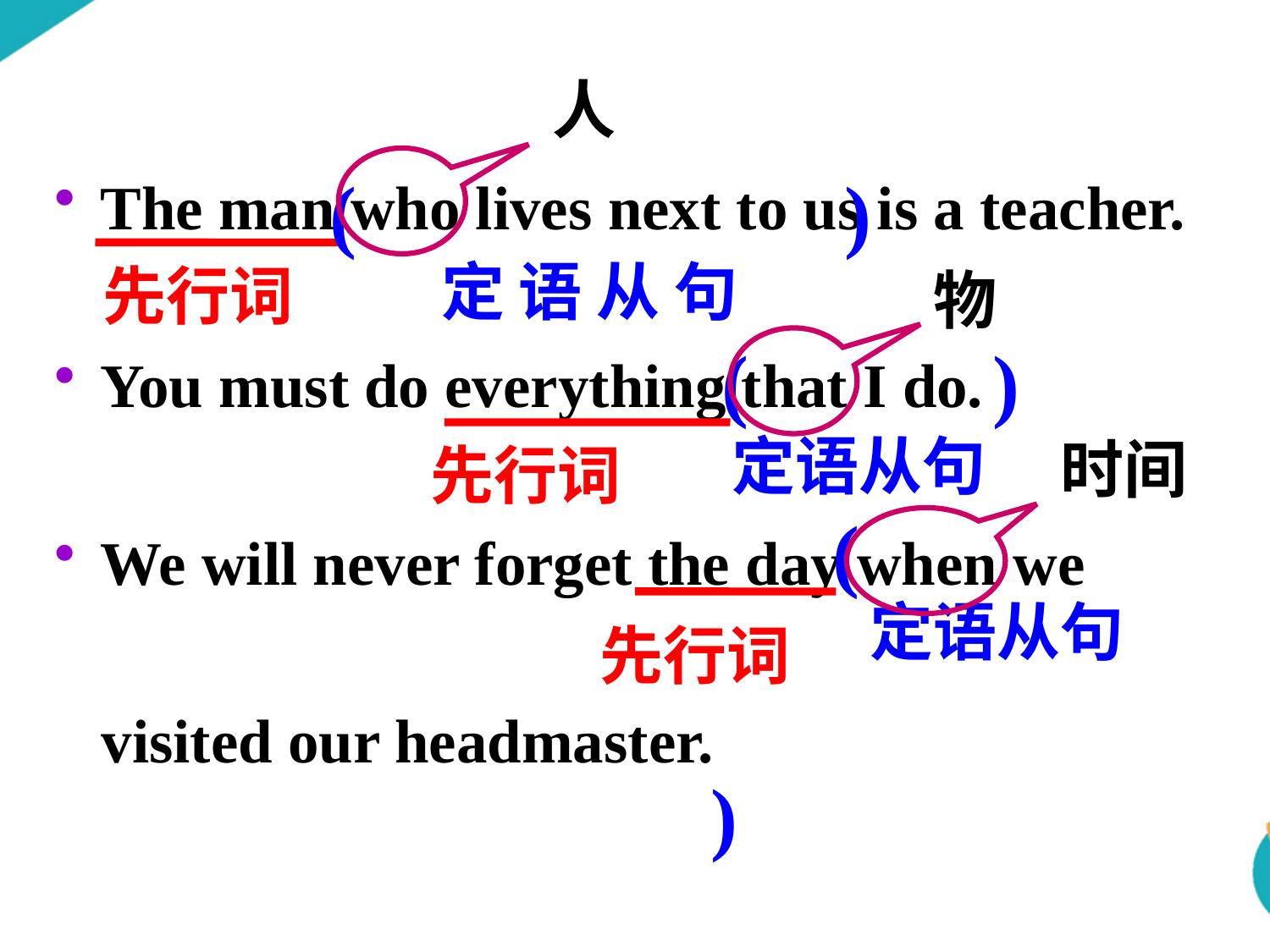

人
(                        )
 The man who lives next to us is a teacher.

 You must do everything that I do.

 We will never forget the day when we

   visited our headmaster.

定 语 从 句
先行词

物
(            )

定语从句
先行词

时间
      (

)

定语从句

先行词